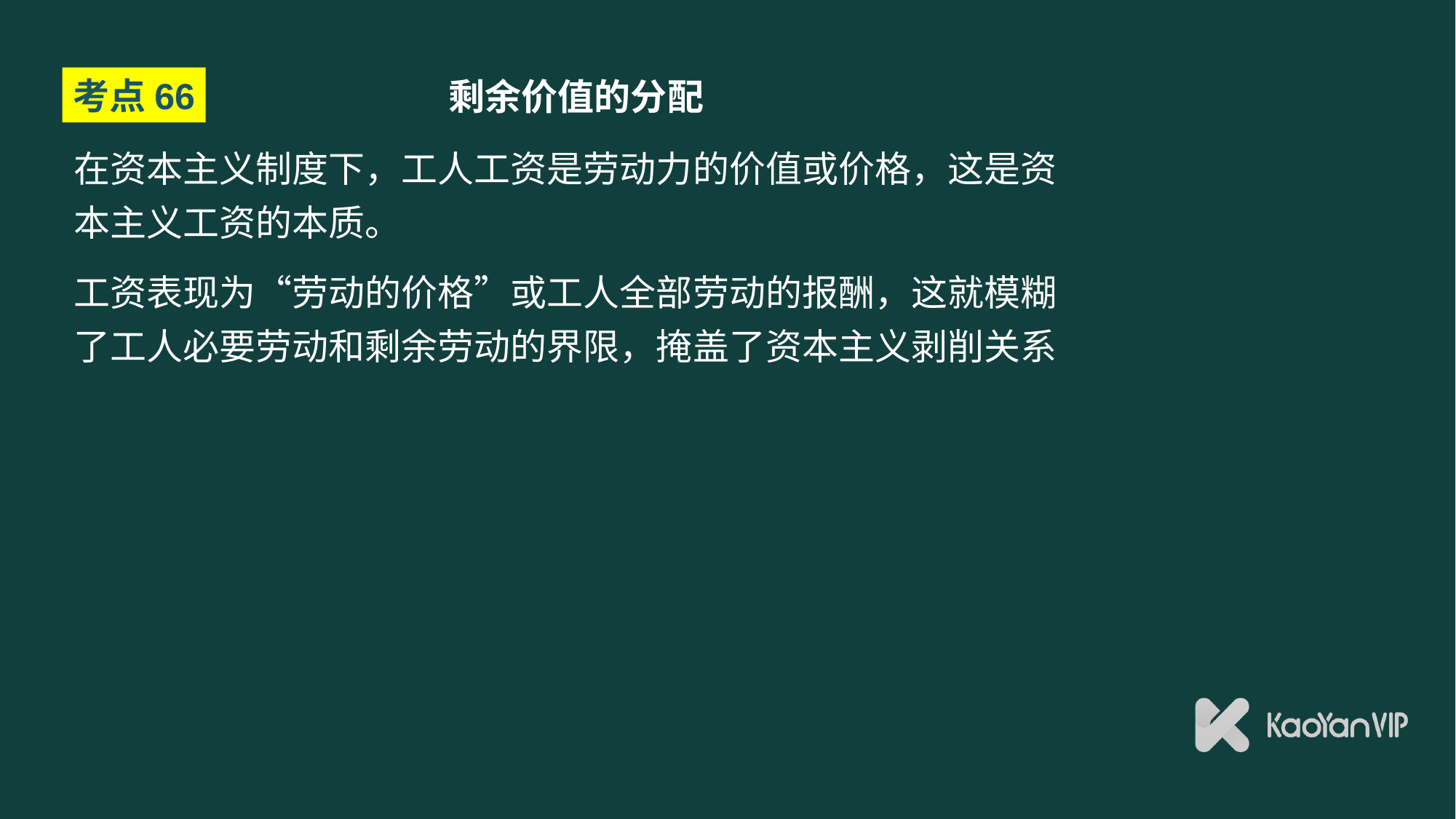

# 剩余价值的分配
考点66
在资本主义制度下，工人工资是劳动力的价值或价格，这是资本主义工资的本质。
工资表现为“劳动的价格”或工人全部劳动的报酬，这就模糊了工人必要劳动和剩余劳动的界限，掩盖了资本主义剥削关系